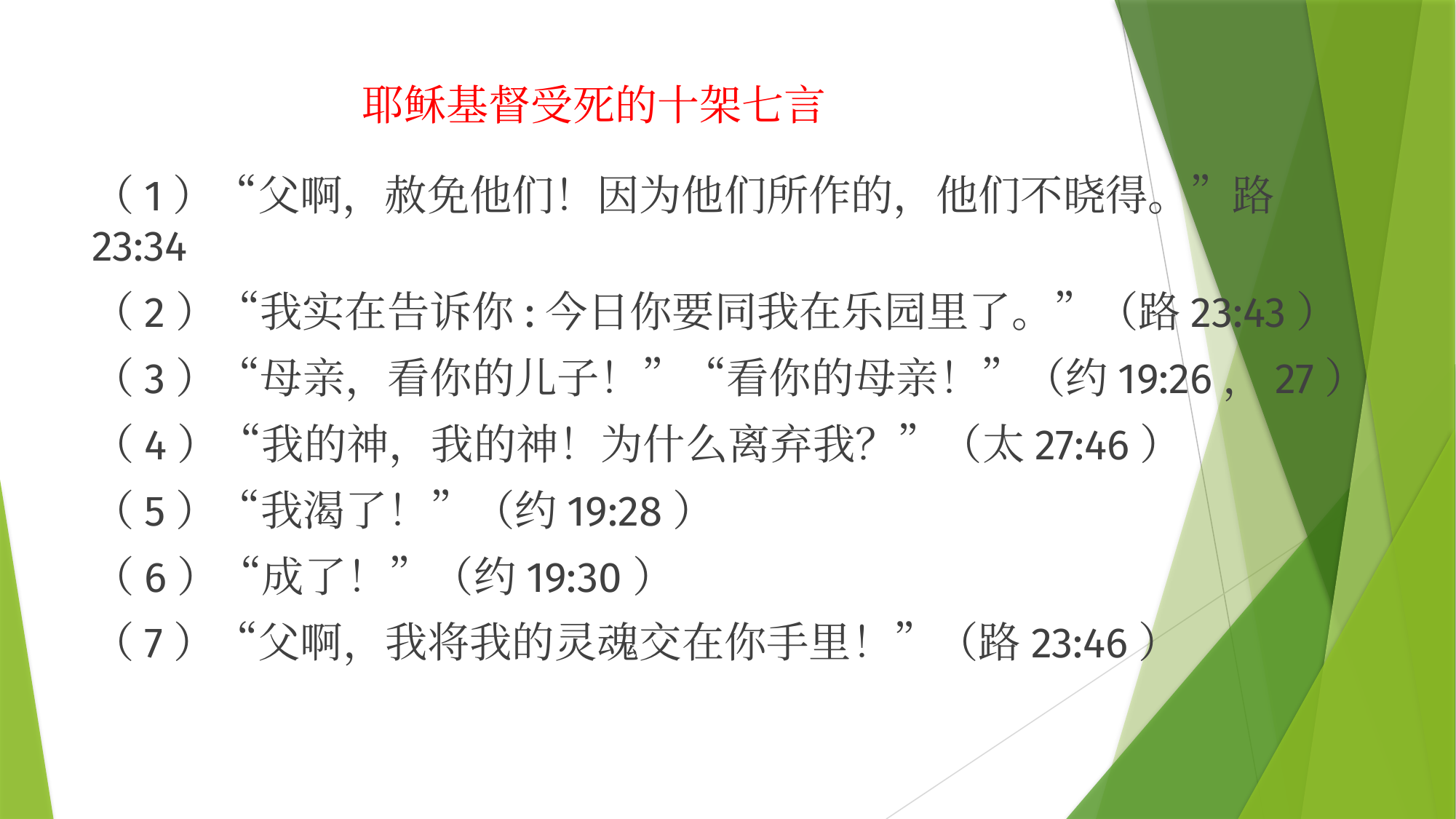

# 耶稣基督受死的十架七言
（1）“父啊，赦免他们！因为他们所作的，他们不晓得。”路23:34
（2）“我实在告诉你:今日你要同我在乐园里了。”（路23:43）
（3）“母亲，看你的儿子！”“看你的母亲！”（约19:26，27）
（4）“我的神，我的神！为什么离弃我？”（太27:46）
（5）“我渴了！”（约19:28）
（6）“成了！”（约19:30）
（7）“父啊，我将我的灵魂交在你手里！”（路23:46）